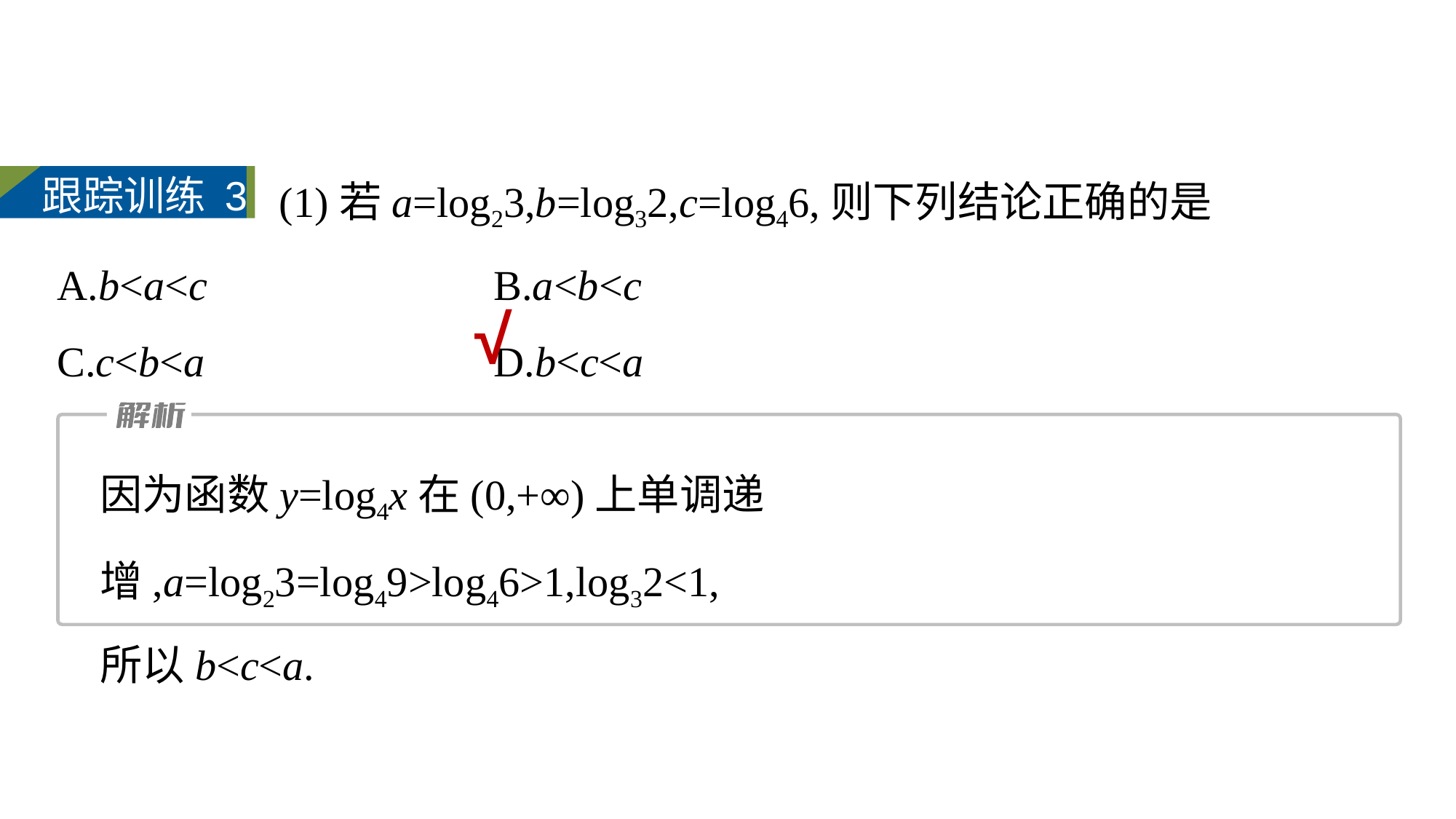

(1)若a=log23,b=log32,c=log46,则下列结论正确的是
A.b<a<c			B.a<b<c
C.c<b<a			D.b<c<a
跟踪训练 3

√

因为函数y=log4x在(0,+∞)上单调递增,a=log23=log49>log46>1,log32<1,
所以b<c<a.